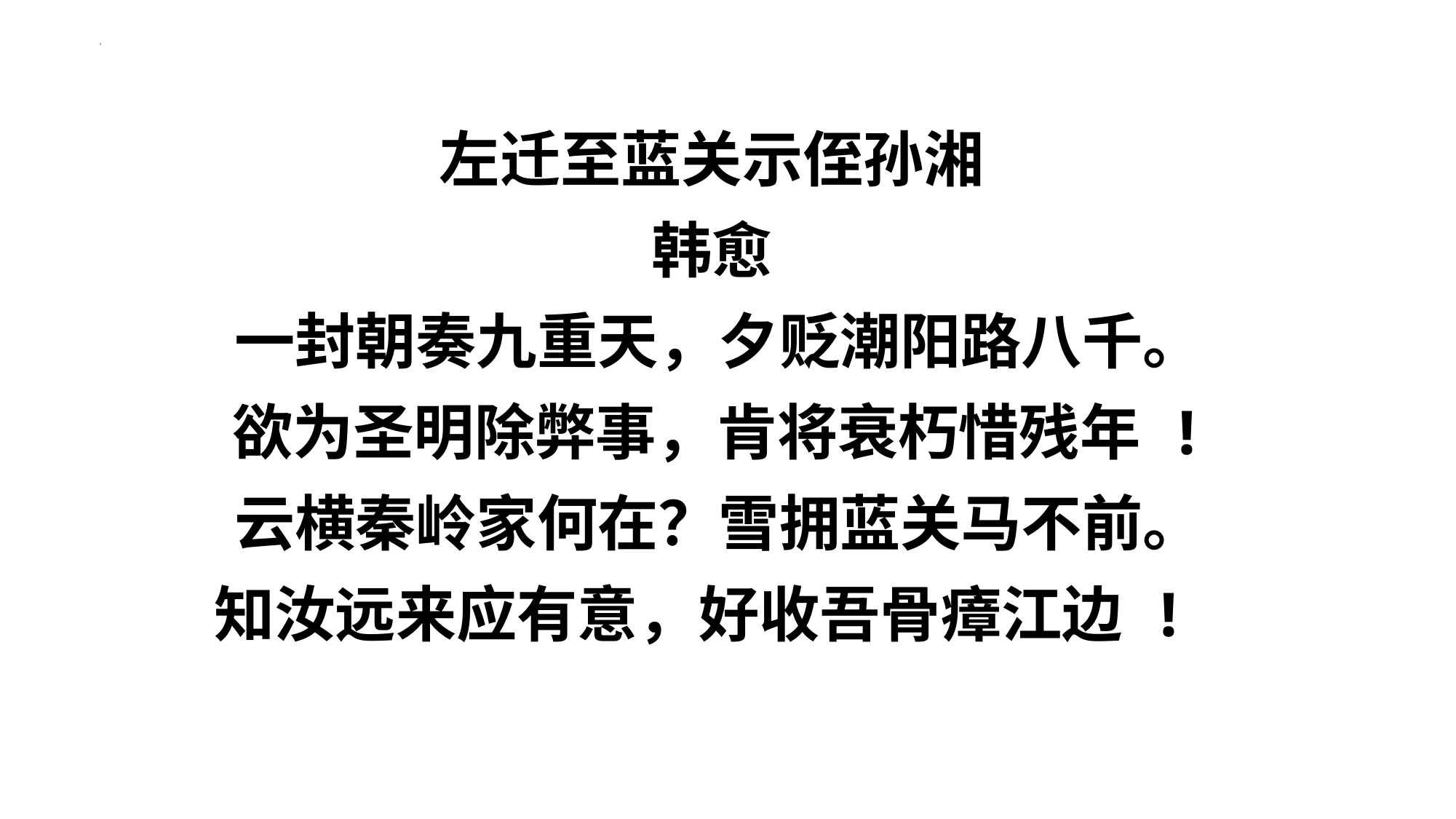

左迁至蓝关示侄孙湘
韩愈
一封朝奏九重天，夕贬潮阳路八千。 欲为圣明除弊事，肯将衰朽惜残年 ! 云横秦岭家何在？雪拥蓝关马不前。 知汝远来应有意，好收吾骨瘴江边 !